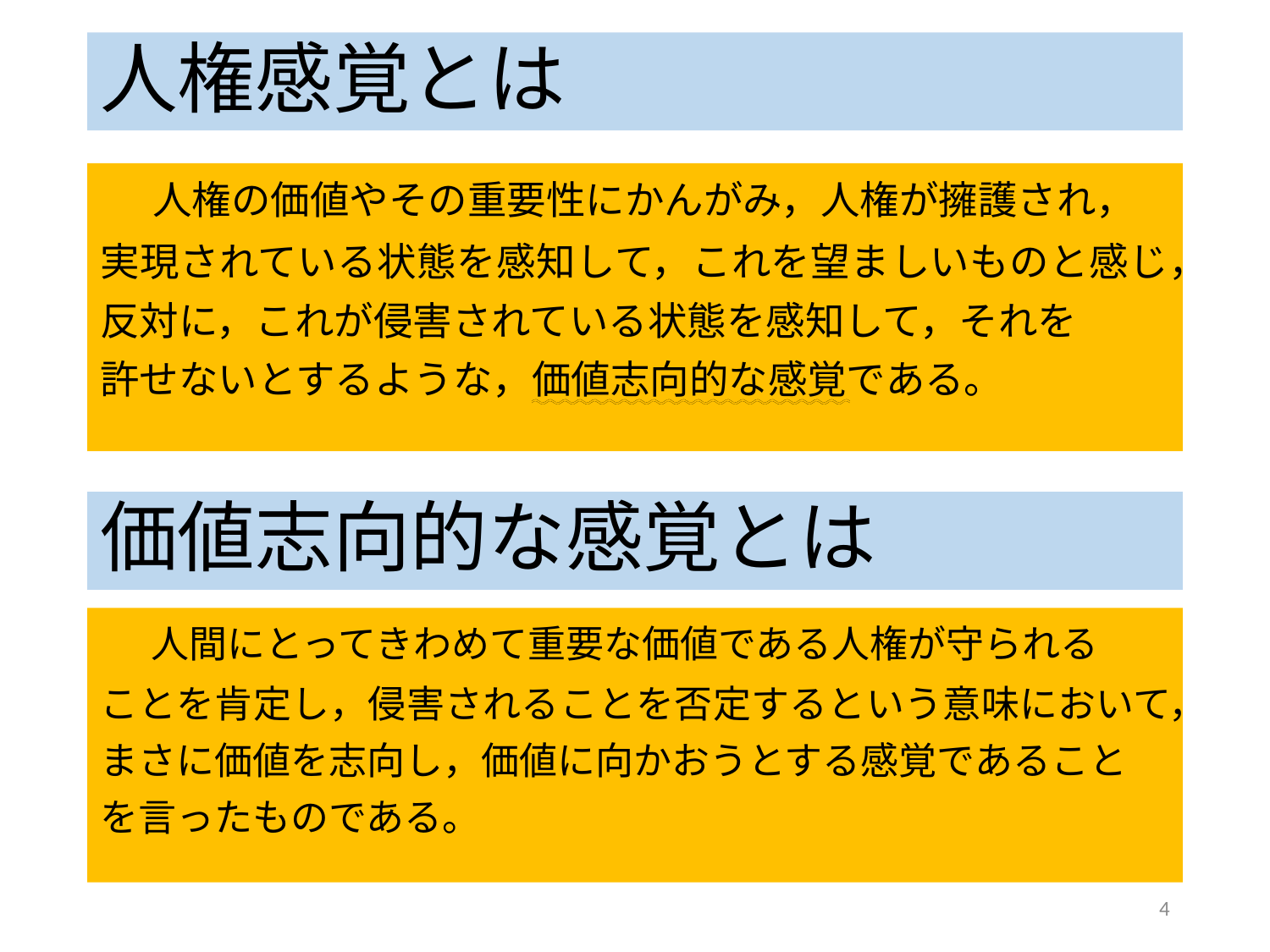

# 人権感覚とは
　人権の価値やその重要性にかんがみ，人権が擁護され，
実現されている状態を感知して，これを望ましいものと感じ，
反対に，これが侵害されている状態を感知して，それを
許せないとするような，価値志向的な感覚である。
価値志向的な感覚とは
　人間にとってきわめて重要な価値である人権が守られる
ことを肯定し，侵害されることを否定するという意味において，
まさに価値を志向し，価値に向かおうとする感覚であること
を言ったものである。
4